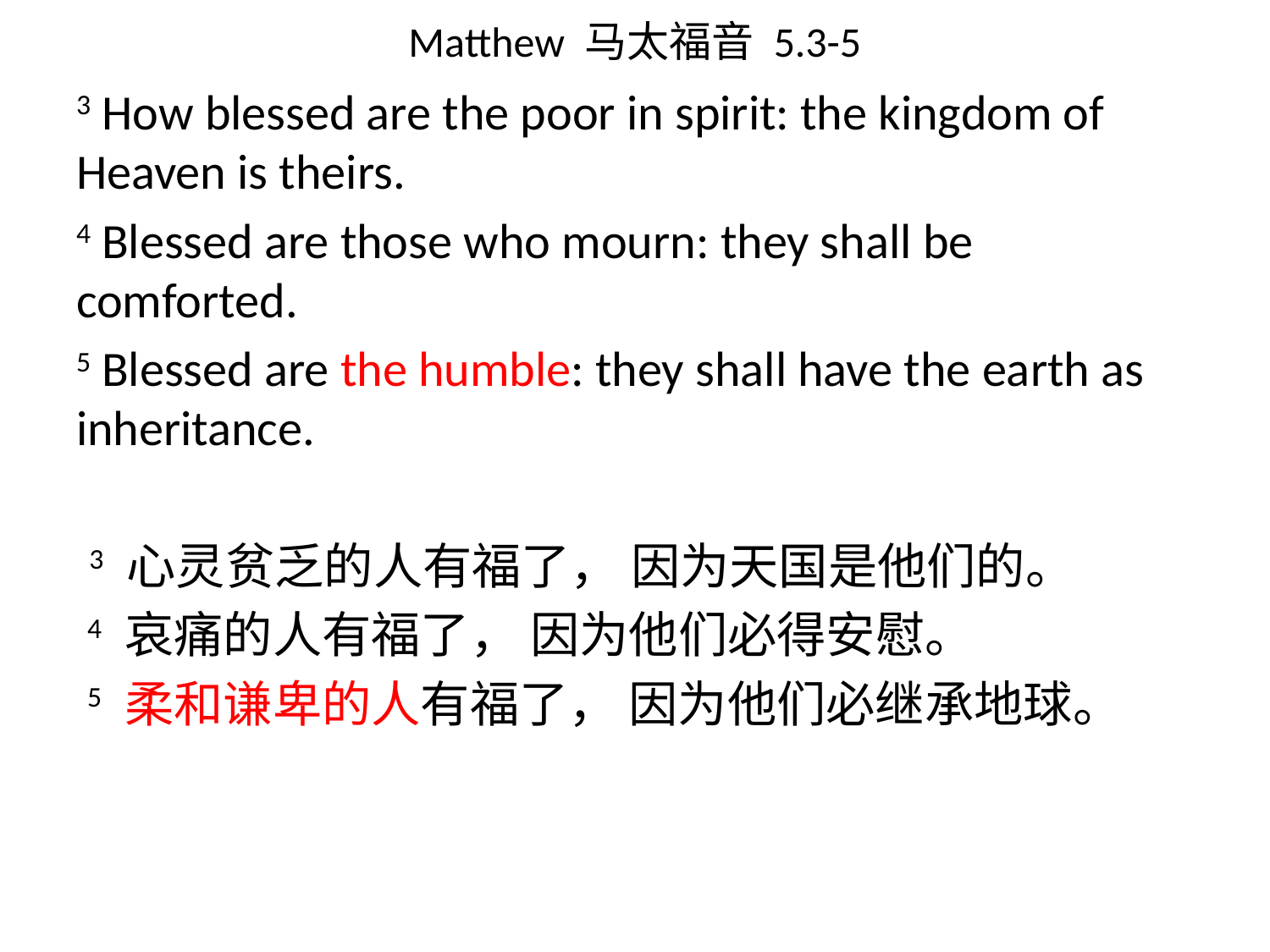

# Matthew 马太福音 5.3-5
3 How blessed are the poor in spirit: the kingdom of Heaven is theirs.
4 Blessed are those who mourn: they shall be comforted.
5 Blessed are the humble: they shall have the earth as inheritance.

  3 心灵贫乏的人有福了， 因为天国是他们的。
 4 哀痛的人有福了， 因为他们必得安慰。
 5 柔和谦卑的人有福了， 因为他们必继承地球。